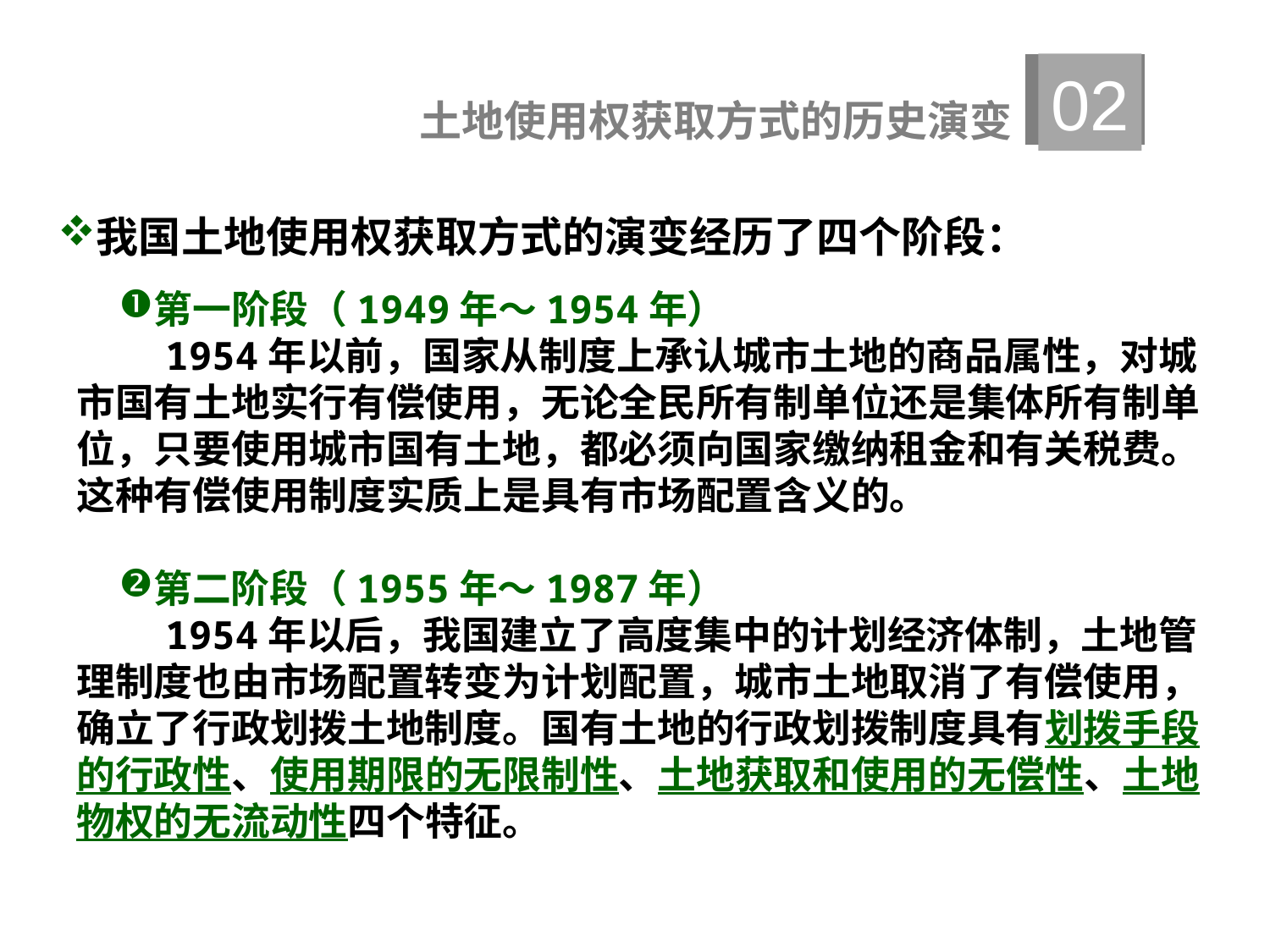

02
土地使用权获取方式的历史演变
我国土地使用权获取方式的演变经历了四个阶段：
第一阶段（1949年～1954年）
  1954年以前，国家从制度上承认城市土地的商品属性，对城市国有土地实行有偿使用，无论全民所有制单位还是集体所有制单位，只要使用城市国有土地，都必须向国家缴纳租金和有关税费。这种有偿使用制度实质上是具有市场配置含义的。

第二阶段（1955年～1987年）
  1954年以后，我国建立了高度集中的计划经济体制，土地管理制度也由市场配置转变为计划配置，城市土地取消了有偿使用，确立了行政划拨土地制度。国有土地的行政划拨制度具有划拨手段的行政性、使用期限的无限制性、土地获取和使用的无偿性、土地物权的无流动性四个特征。